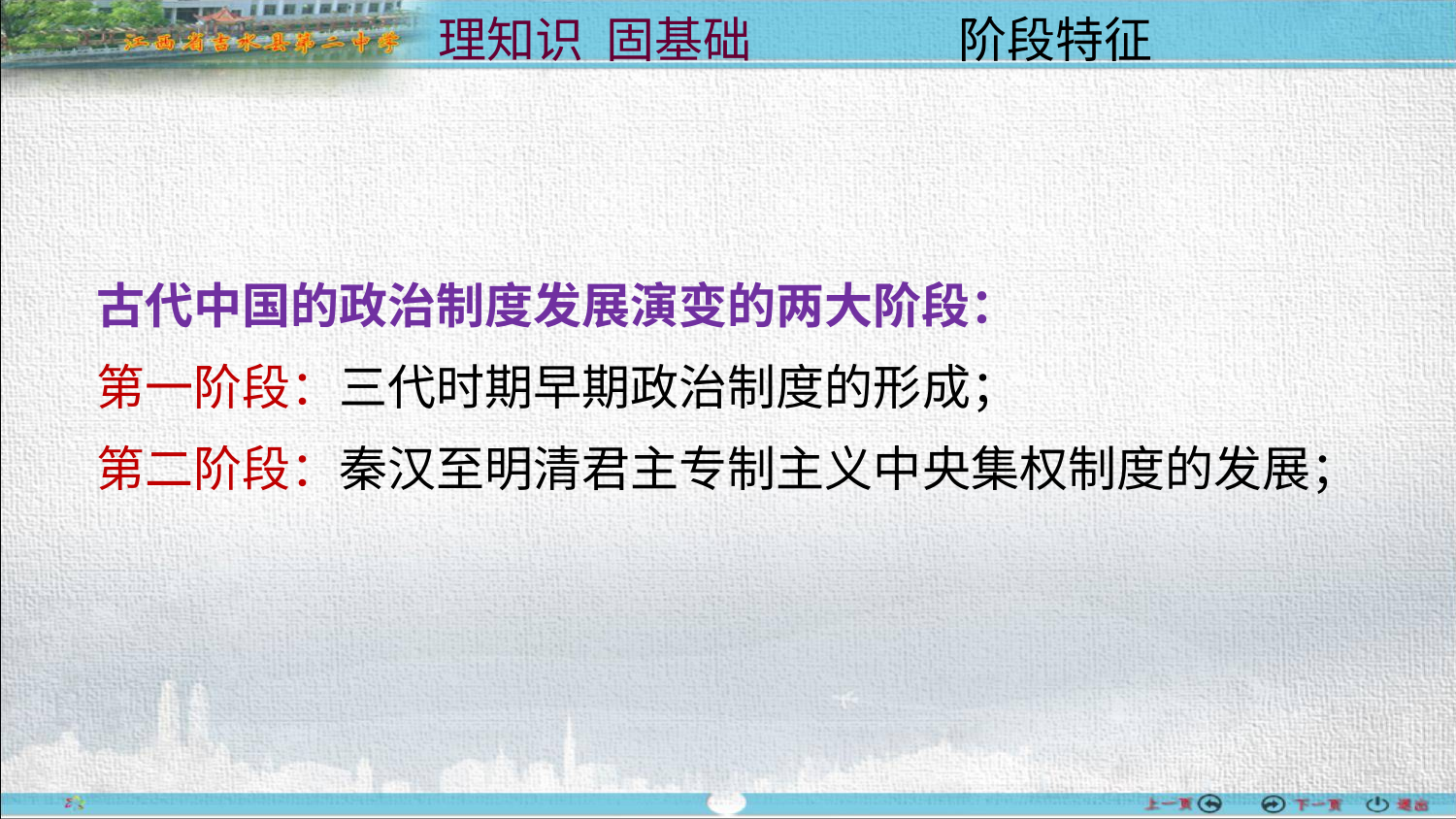

理知识  固基础                   阶段特征
古代中国的政治制度发展演变的两大阶段：
第一阶段：三代时期早期政治制度的形成；
第二阶段：秦汉至明清君主专制主义中央集权制度的发展；